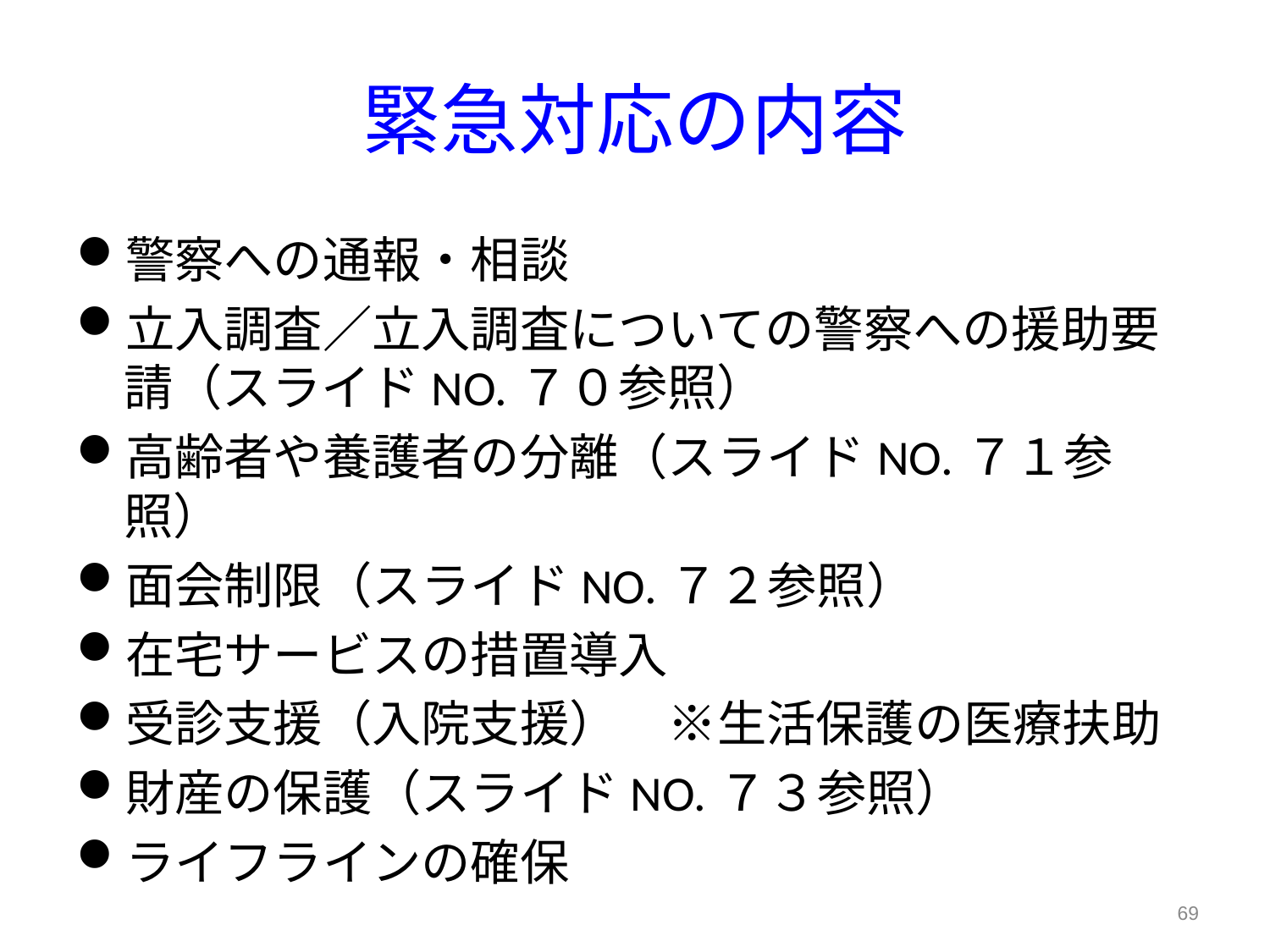

# 緊急対応の内容
警察への通報・相談
立入調査／立入調査についての警察への援助要請（スライドNO.７０参照）
高齢者や養護者の分離（スライドNO.７１参照）
面会制限（スライドNO.７２参照）
在宅サービスの措置導入
受診支援（入院支援）　※生活保護の医療扶助
財産の保護（スライドNO.７３参照）
ライフラインの確保

69